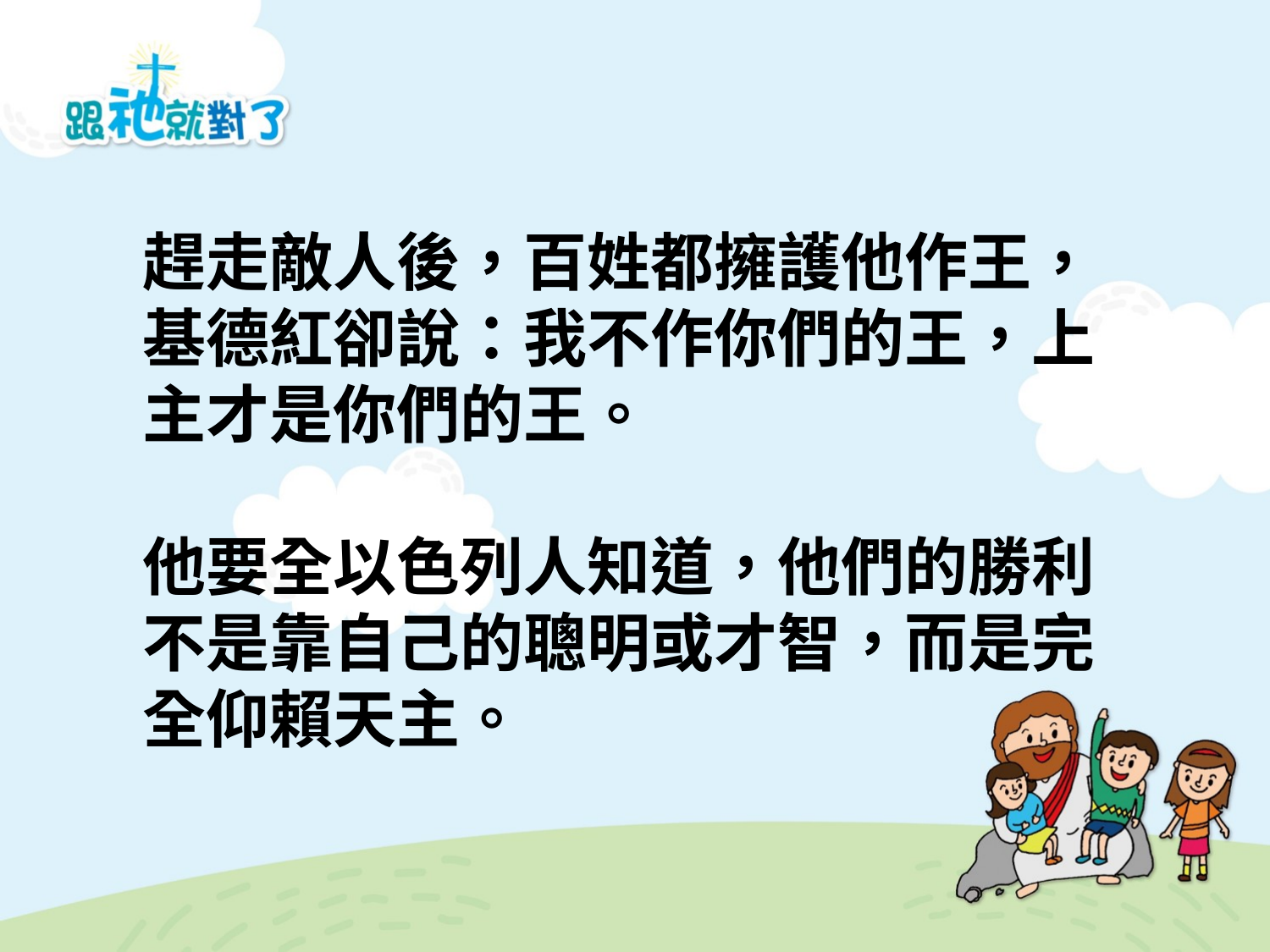

趕走敵人後，百姓都擁護他作王，基德紅卻說：我不作你們的王，上主才是你們的王。

他要全以色列人知道，他們的勝利不是靠自己的聰明或才智，而是完全仰賴天主。